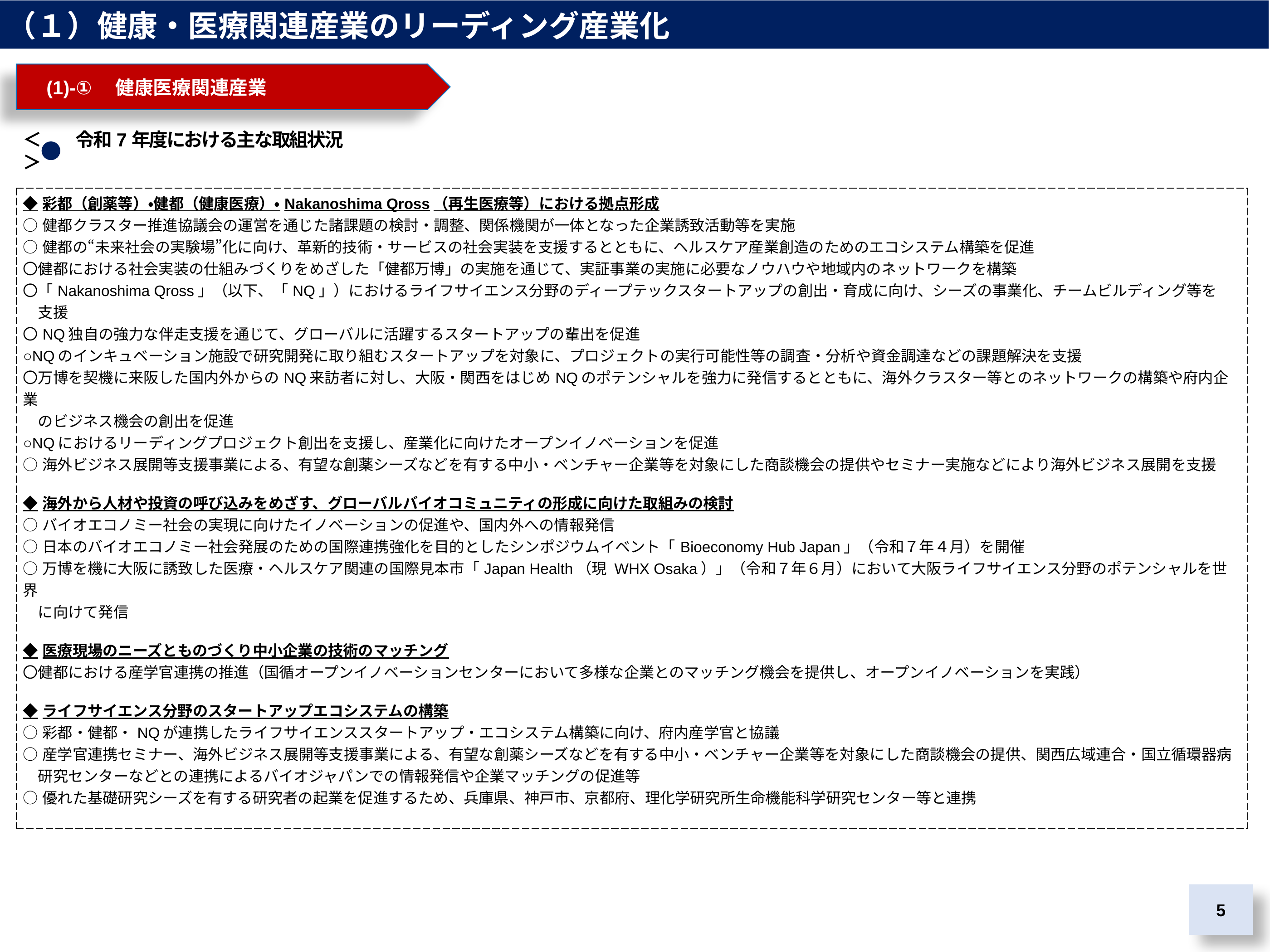

（１）健康・医療関連産業のリーディング産業化
　(1)-①　健康医療関連産業
＜　　令和7年度における主な取組状況＞

| ◆彩都（創薬等）・健都（健康医療）・Nakanoshima Qross（再生医療等）における拠点形成 ○健都クラスター推進協議会の運営を通じた諸課題の検討・調整、関係機関が一体となった企業誘致活動等を実施 ○健都の“未来社会の実験場”化に向け、革新的技術・サービスの社会実装を支援するとともに、ヘルスケア産業創造のためのエコシステム構築を促進 〇健都における社会実装の仕組みづくりをめざした「健都万博」の実施を通じて、実証事業の実施に必要なノウハウや地域内のネットワークを構築 〇「Nakanoshima Qross」（以下、「NQ」）におけるライフサイエンス分野のディープテックスタートアップの創出・育成に向け、シーズの事業化、チームビルディング等を 　支援 〇NQ独自の強力な伴走支援を通じて、グローバルに活躍するスタートアップの輩出を促進 ○NQのインキュベーション施設で研究開発に取り組むスタートアップを対象に、プロジェクトの実行可能性等の調査・分析や資金調達などの課題解決を支援 〇万博を契機に来阪した国内外からのNQ来訪者に対し、大阪・関西をはじめNQのポテンシャルを強力に発信するとともに、海外クラスター等とのネットワークの構築や府内企業 　のビジネス機会の創出を促進 ○NQにおけるリーディングプロジェクト創出を支援し、産業化に向けたオープンイノベーションを促進 ○海外ビジネス展開等支援事業による、有望な創薬シーズなどを有する中小・ベンチャー企業等を対象にした商談機会の提供やセミナー実施などにより海外ビジネス展開を支援 ◆海外から人材や投資の呼び込みをめざす、グローバルバイオコミュニティの形成に向けた取組みの検討 ○バイオエコノミー社会の実現に向けたイノベーションの促進や、国内外への情報発信 ○⽇本のバイオエコノミー社会発展のための国際連携強化を目的としたシンポジウムイベント「Bioeconomy Hub Japan」（令和７年４月）を開催 ○万博を機に大阪に誘致した医療・ヘルスケア関連の国際見本市「Japan Health（現 WHX Osaka）」（令和７年６月）において大阪ライフサイエンス分野のポテンシャルを世界 　に向けて発信 ◆医療現場のニーズとものづくり中小企業の技術のマッチング 〇健都における産学官連携の推進（国循オープンイノベーションセンターにおいて多様な企業とのマッチング機会を提供し、オープンイノベーションを実践） ◆ライフサイエンス分野のスタートアップエコシステムの構築 ○彩都・健都・NQが連携したライフサイエンススタートアップ・エコシステム構築に向け、府内産学官と協議 ○産学官連携セミナー、海外ビジネス展開等支援事業による、有望な創薬シーズなどを有する中小・ベンチャー企業等を対象にした商談機会の提供、関西広域連合・国立循環器病 　研究センターなどとの連携によるバイオジャパンでの情報発信や企業マッチングの促進等 ○優れた基礎研究シーズを有する研究者の起業を促進するため、兵庫県、神戸市、京都府、理化学研究所生命機能科学研究センター等と連携 |
| --- |
5